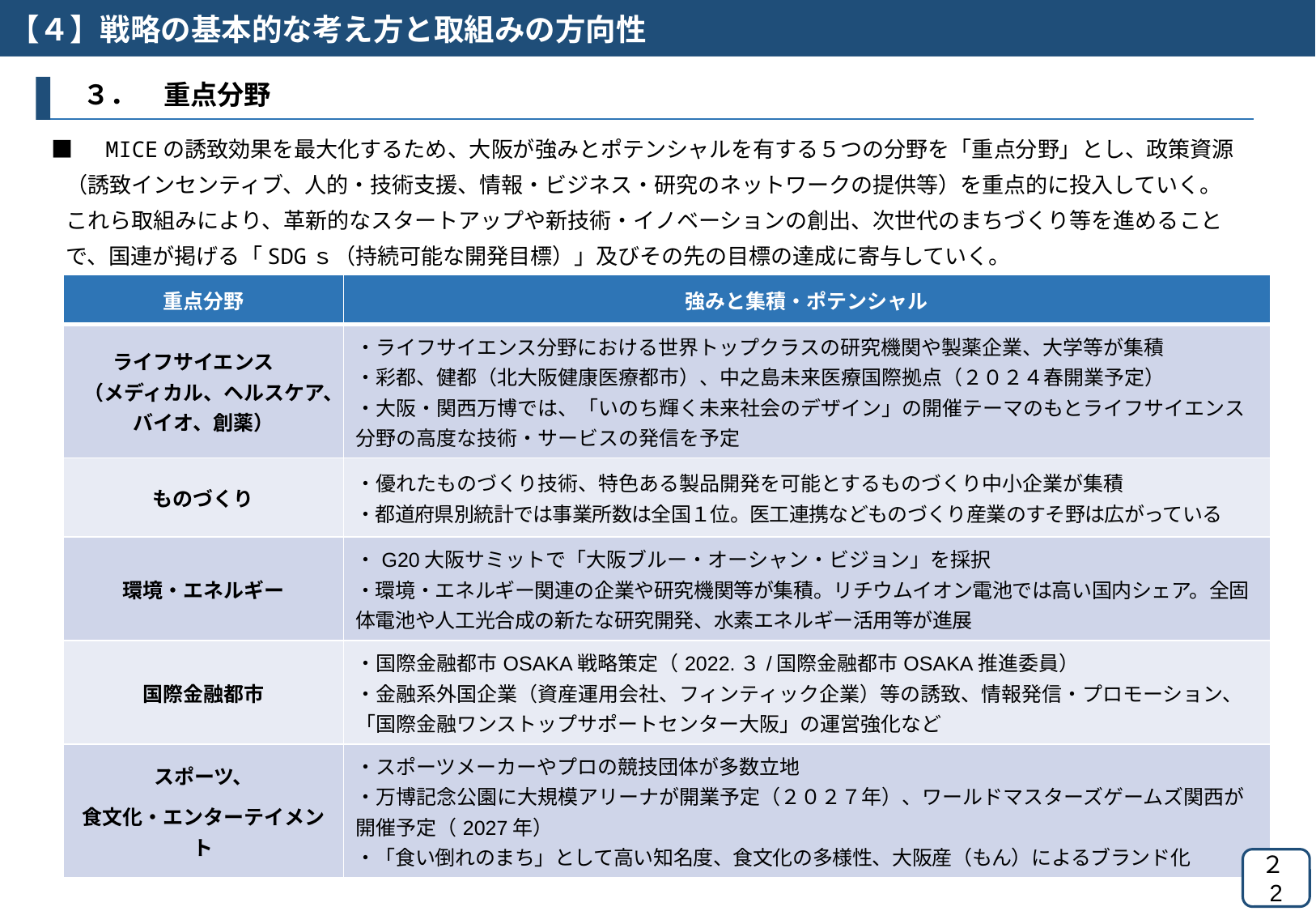

【４】戦略の基本的な考え方と取組みの方向性
　３．　重点分野

■　MICEの誘致効果を最大化するため、大阪が強みとポテンシャルを有する５つの分野を「重点分野」とし、政策資源
  （誘致インセンティブ、人的・技術支援、情報・ビジネス・研究のネットワークの提供等）を重点的に投入していく。
  これら取組みにより、革新的なスタートアップや新技術・イノベーションの創出、次世代のまちづくり等を進めること
  で、国連が掲げる「SDGｓ（持続可能な開発目標）」及びその先の目標の達成に寄与していく。
| 重点分野 | 強みと集積・ポテンシャル |
| --- | --- |
| ライフサイエンス　 （メディカル、ヘルスケア、 バイオ、創薬） | ・ライフサイエンス分野における世界トップクラスの研究機関や製薬企業、大学等が集積 ・彩都、健都（北大阪健康医療都市）、中之島未来医療国際拠点（２０２４春開業予定） ・大阪・関西万博では、「いのち輝く未来社会のデザイン」の開催テーマのもとライフサイエンス分野の高度な技術・サービスの発信を予定 |
| ものづくり | ・優れたものづくり技術、特色ある製品開発を可能とするものづくり中小企業が集積 ・都道府県別統計では事業所数は全国１位。医工連携などものづくり産業のすそ野は広がっている |
| 環境・エネルギー | ・G20大阪サミットで「大阪ブルー・オーシャン・ビジョン」を採択 ・環境・エネルギー関連の企業や研究機関等が集積。リチウムイオン電池では高い国内シェア。全固体電池や人工光合成の新たな研究開発、水素エネルギー活用等が進展 |
| 国際金融都市 | ・国際金融都市OSAKA戦略策定（2022.３/国際金融都市OSAKA推進委員） ・金融系外国企業（資産運用会社、フィンティック企業）等の誘致、情報発信・プロモーション、「国際金融ワンストップサポートセンター大阪」の運営強化など |
| スポーツ、 食文化・エンターテイメント | ・スポーツメーカーやプロの競技団体が多数立地 ・万博記念公園に大規模アリーナが開業予定（２０２７年）、ワールドマスターズゲームズ関西が開催予定（2027年） ・「食い倒れのまち」として高い知名度、食文化の多様性、大阪産（もん）によるブランド化 |
２2